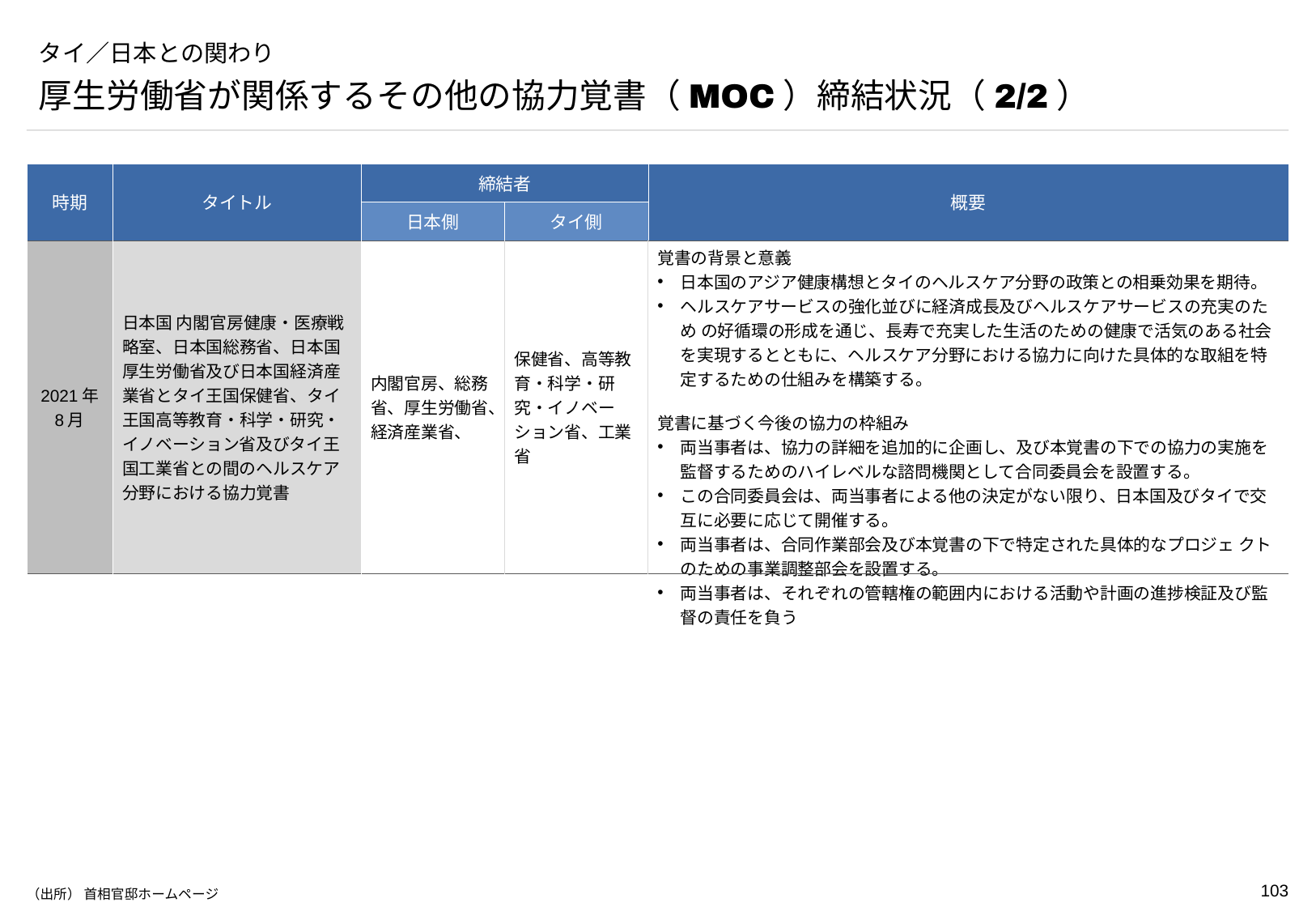

# タイ／日本との関わり
厚生労働省が関係するその他の協力覚書（MOC）締結状況（2/2）
| 時期 | タイトル | 締結者 |  | 概要 |
| --- | --- | --- | --- | --- |
|  |  | 日本側 | タイ側 |  |
| 2021年 8月 | 日本国 内閣官房健康・医療戦略室、日本国総務省、日本国厚生労働省及び日本国経済産業省とタイ王国保健省、タイ王国高等教育・科学・研究・イノベーション省及びタイ王国工業省との間のヘルスケア分野における協力覚書 | 内閣官房、総務省、厚生労働省、経済産業省、 | 保健省、高等教育・科学・研究・イノベーション省、工業省 | 覚書の背景と意義 日本国のアジア健康構想とタイのヘルスケア分野の政策との相乗効果を期待。 ヘルスケアサービスの強化並びに経済成長及びヘルスケアサービスの充実のため の好循環の形成を通じ、長寿で充実した生活のための健康で活気のある社会を実現するとともに、ヘルスケア分野における協力に向けた具体的な取組を特定するための仕組みを構築する。 覚書に基づく今後の協力の枠組み 両当事者は、協力の詳細を追加的に企画し、及び本覚書の下での協力の実施を監督するためのハイレベルな諮問機関として合同委員会を設置する。 この合同委員会は、両当事者による他の決定がない限り、日本国及びタイで交互に必要に応じて開催する。 両当事者は、合同作業部会及び本覚書の下で特定された具体的なプロジェ クトのための事業調整部会を設置する。 両当事者は、それぞれの管轄権の範囲内における活動や計画の進捗検証及び監督の責任を負う |
（出所） 首相官邸ホームページ